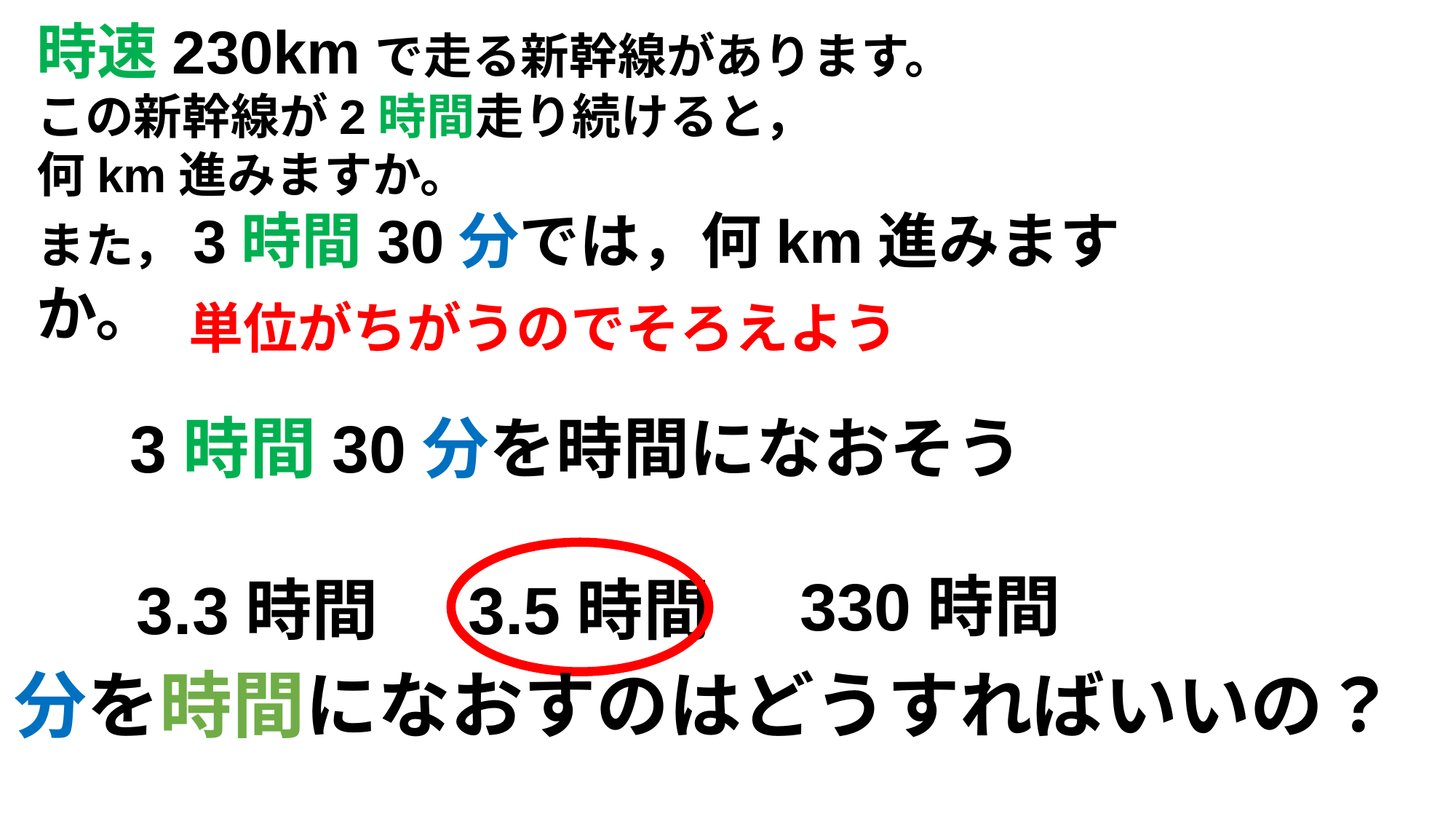

時速230kmで走る新幹線があります。
この新幹線が2時間走り続けると，
何km進みますか。
また，3時間30分では，何km進みますか。
単位がちがうのでそろえよう
3時間30分を時間になおそう

330時間
3.3時間
3.5時間
分を時間になおすのはどうすればいいの？